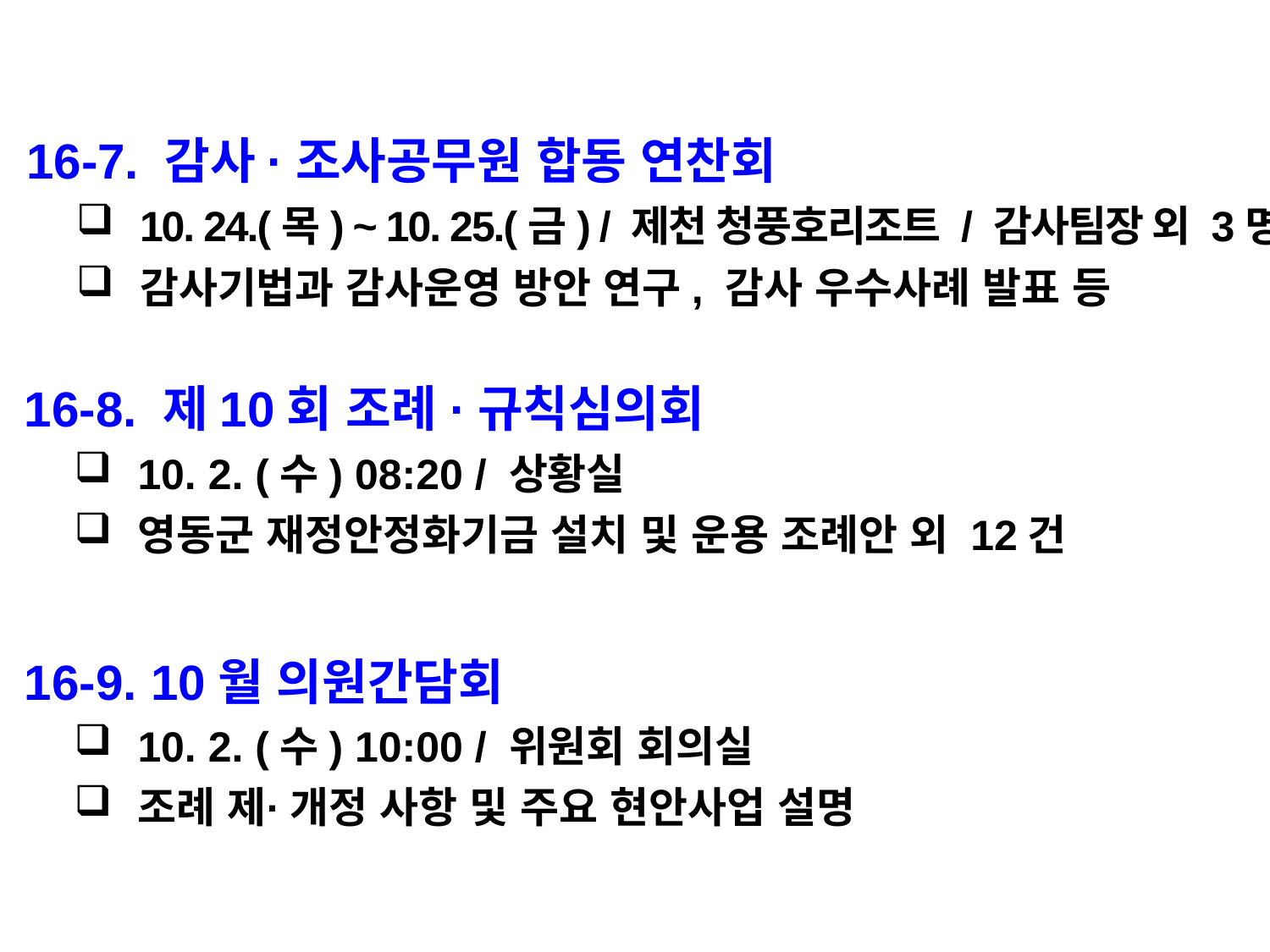

16-7. 감사·조사공무원 합동 연찬회
10. 24.(목) ~ 10. 25.(금) / 제천 청풍호리조트 / 감사팀장 외 3명
감사기법과 감사운영 방안 연구, 감사 우수사례 발표 등

 16-8. 제10회 조례 ∙ 규칙심의회
10. 2. (수) 08:20 / 상황실
영동군 재정안정화기금 설치 및 운용 조례안 외 12건

 16-9. 10월 의원간담회
10. 2. (수) 10:00 / 위원회 회의실
조례 제∙ 개정 사항 및 주요 현안사업 설명